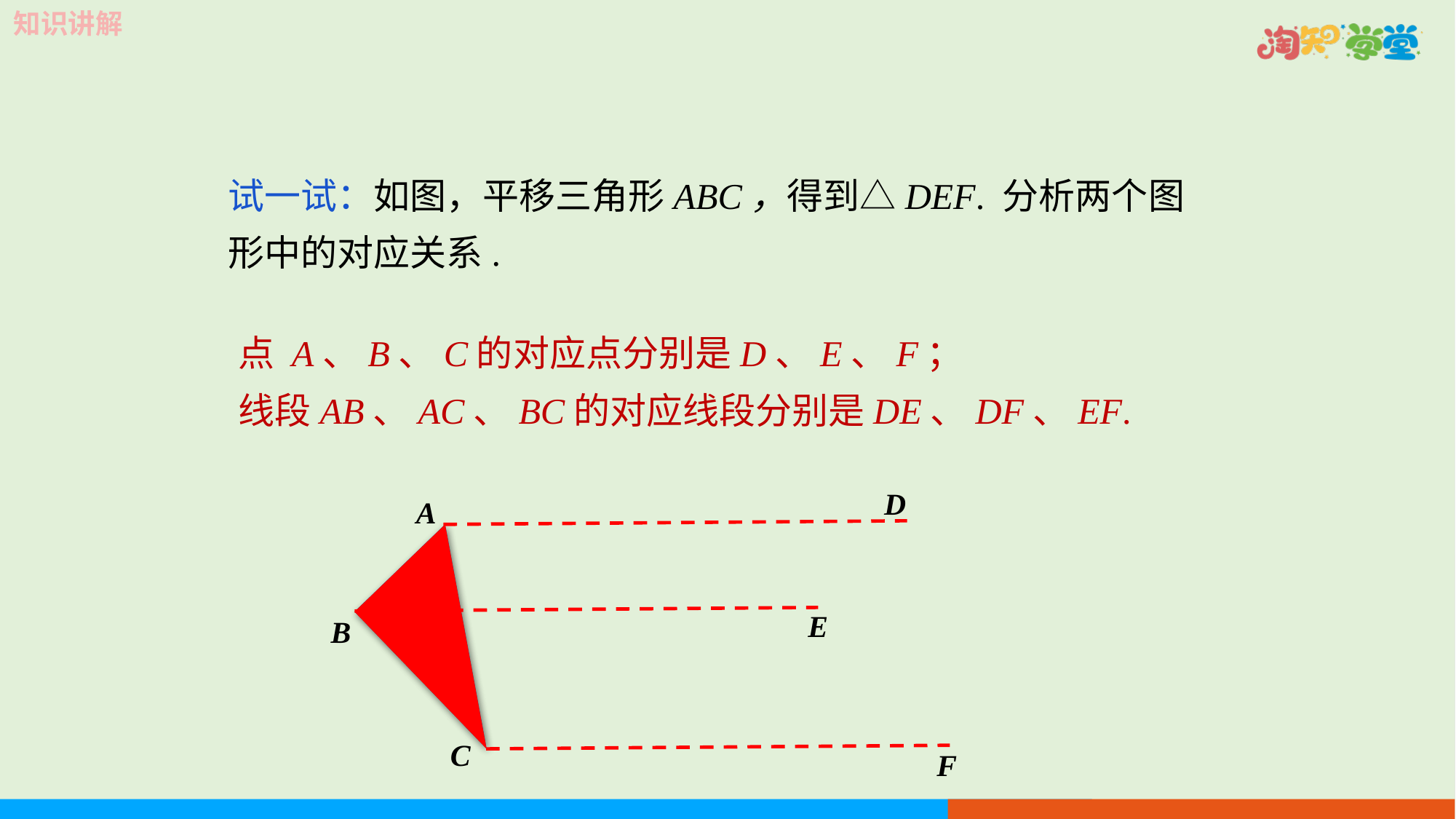

试一试：如图，平移三角形ABC，得到△DEF. 分析两个图形中的对应关系.
点 A、B、C的对应点分别是D、E、F；
线段AB、AC、BC的对应线段分别是DE、DF、EF.
D
E
F
A

B
C